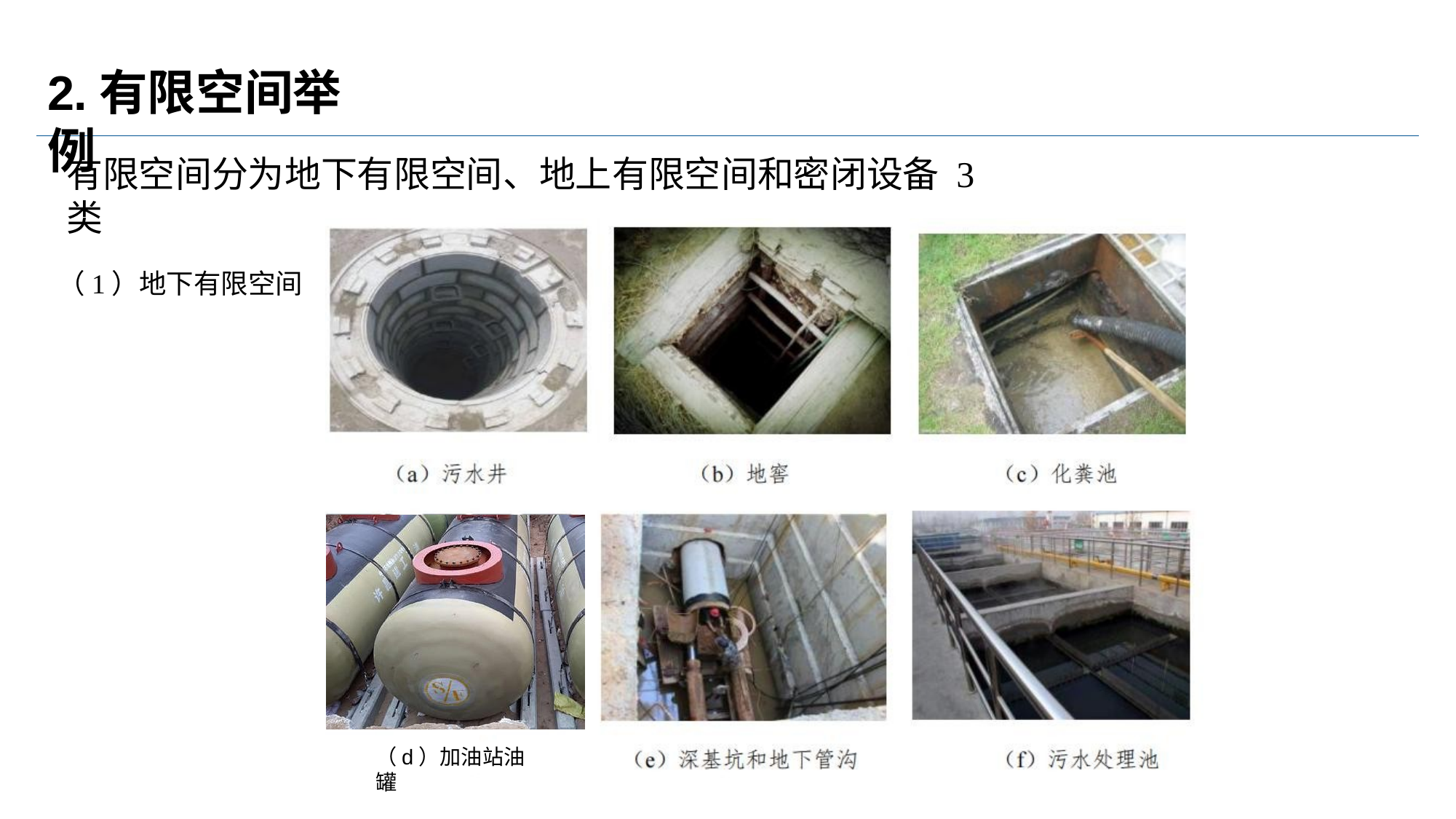

# 2.有限空间举例
有限空间分为地下有限空间、地上有限空间和密闭设备 3 类
（1）地下有限空间

（d）加油站油罐
9